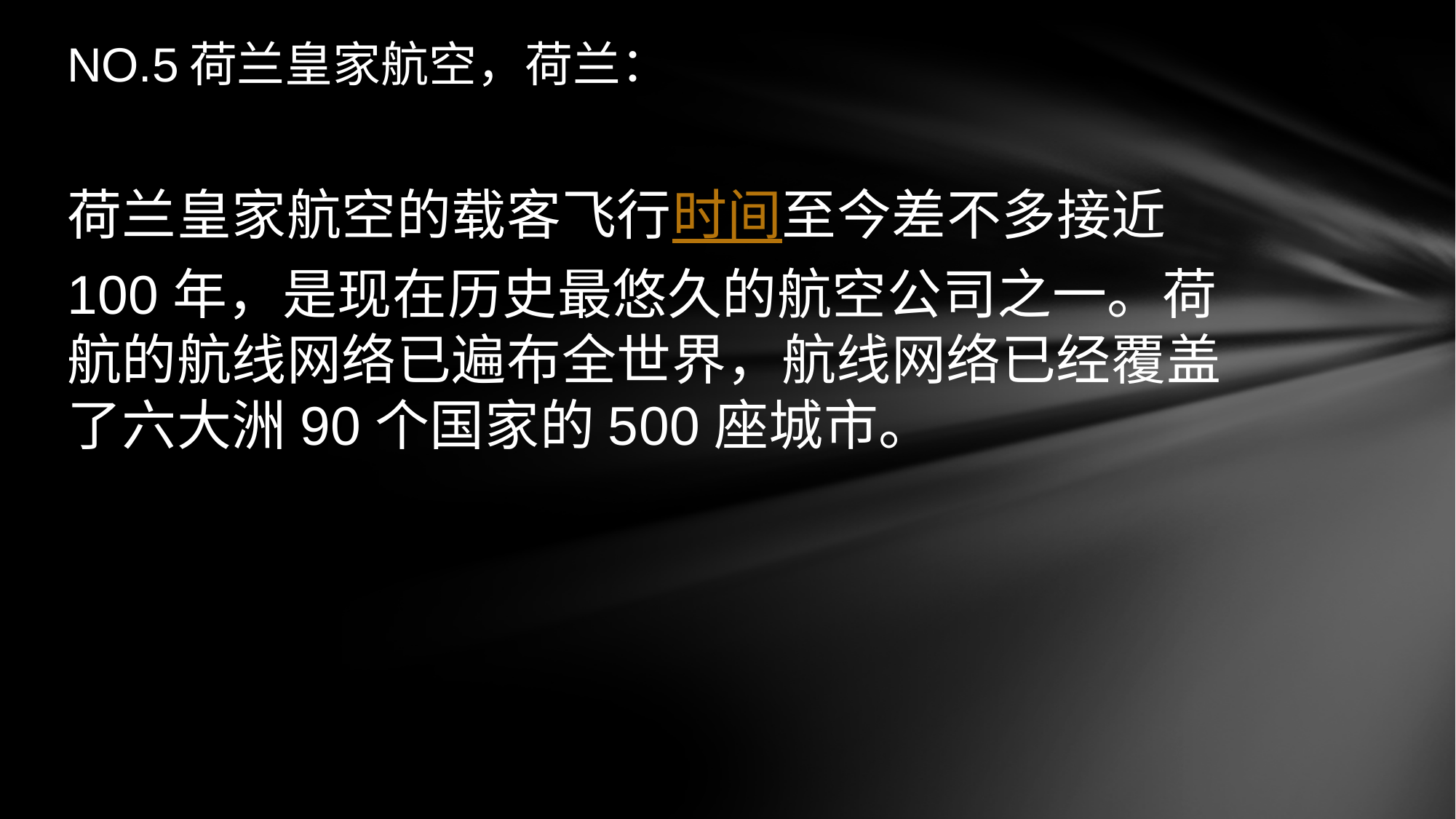

# NO.5荷兰皇家航空，荷兰：
荷兰皇家航空的载客飞行时间至今差不多接近100年，是现在历史最悠久的航空公司之一。荷航的航线网络已遍布全世界，航线网络已经覆盖了六大洲90个国家的500座城市。